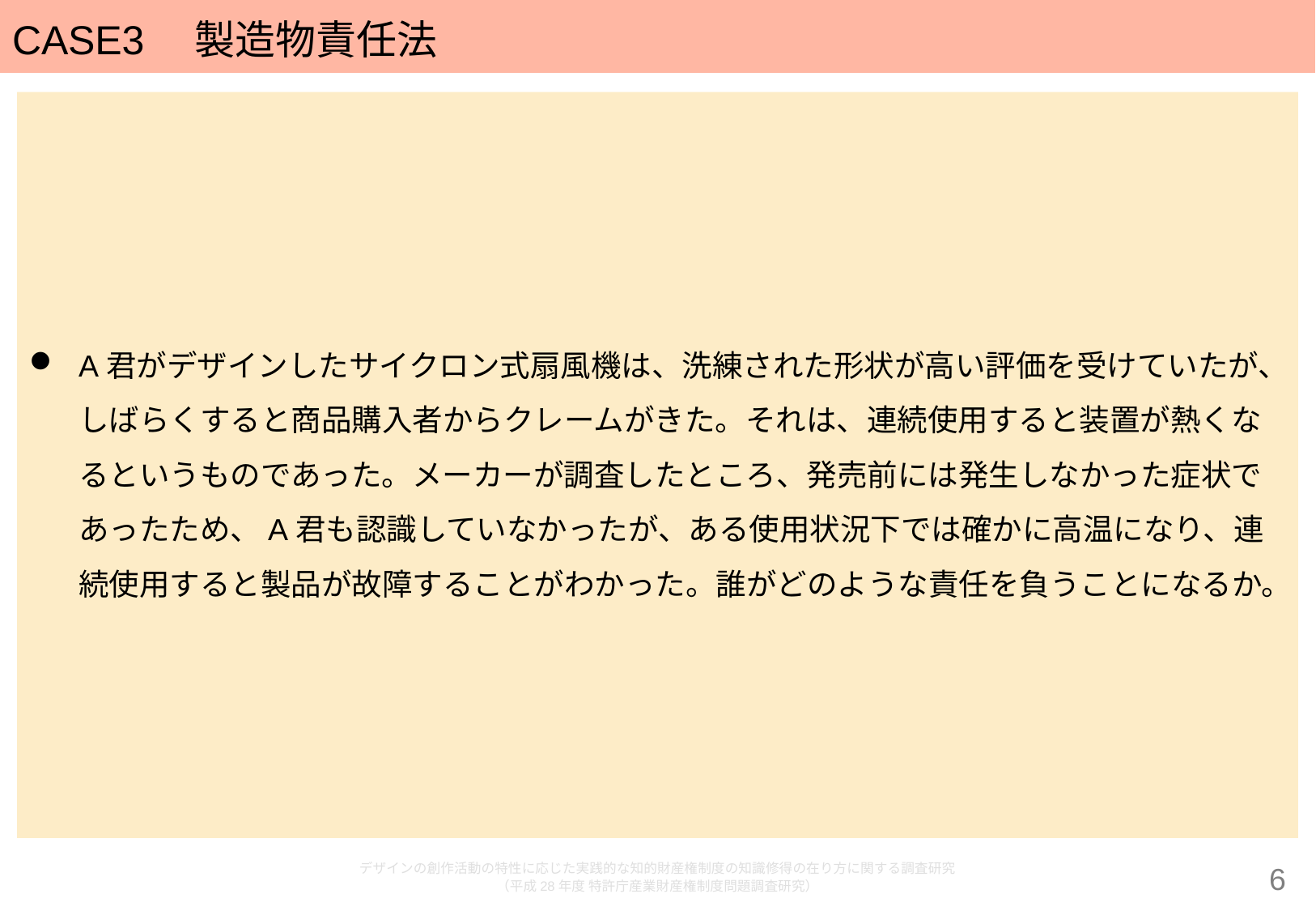

# CASE3　製造物責任法
A君がデザインしたサイクロン式扇風機は、洗練された形状が高い評価を受けていたが、しばらくすると商品購入者からクレームがきた。それは、連続使用すると装置が熱くなるというものであった。メーカーが調査したところ、発売前には発生しなかった症状であったため、A君も認識していなかったが、ある使用状況下では確かに高温になり、連続使用すると製品が故障することがわかった。誰がどのような責任を負うことになるか。
デザインの創作活動の特性に応じた実践的な知的財産権制度の知識修得の在り方に関する調査研究
（平成28年度 特許庁産業財産権制度問題調査研究）
6